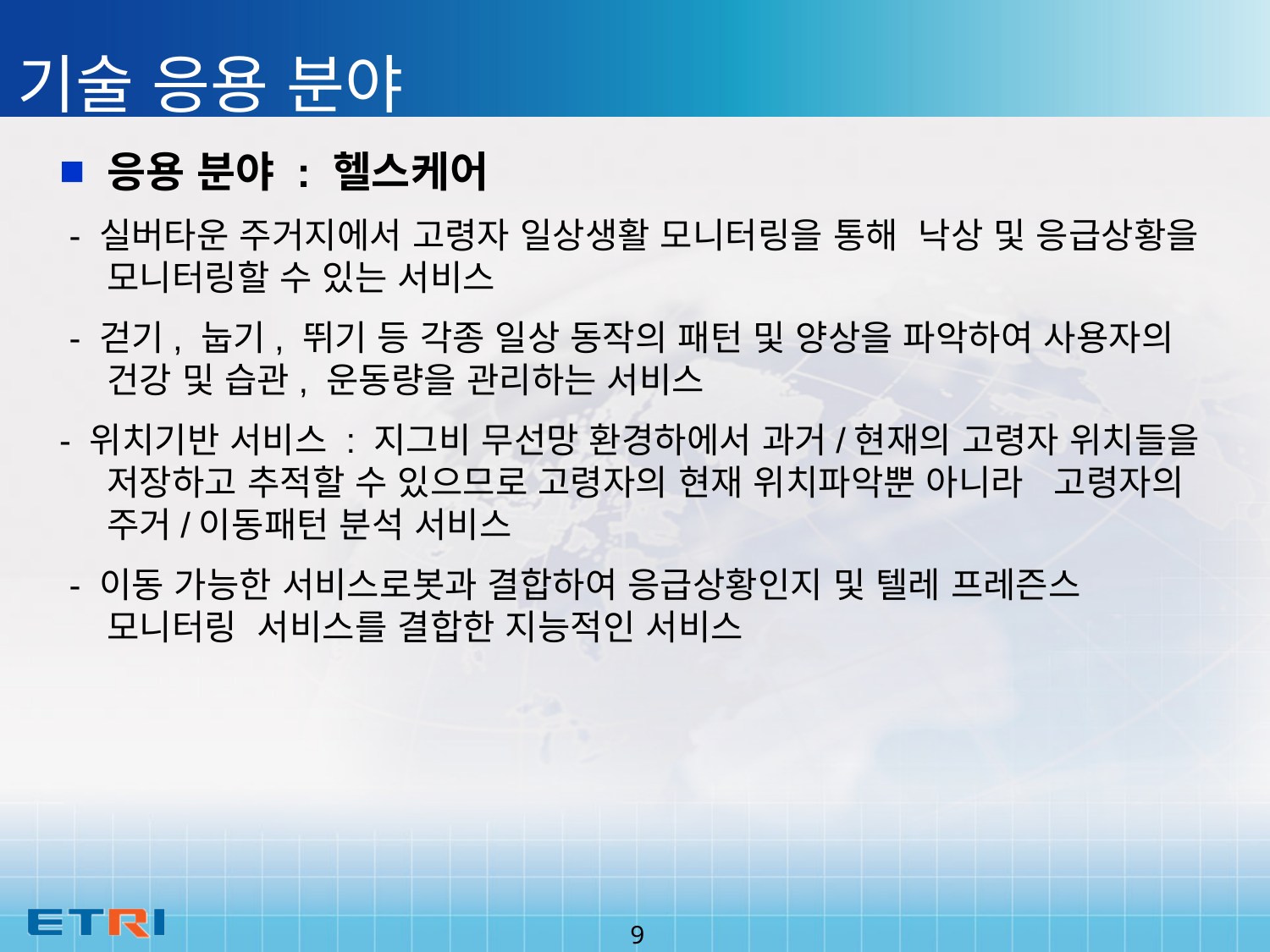

기술 응용 분야
응용 분야 : 헬스케어
 - 실버타운 주거지에서 고령자 일상생활 모니터링을 통해  낙상 및 응급상황을 모니터링할 수 있는 서비스
 - 걷기, 눕기, 뛰기 등 각종 일상 동작의 패턴 및 양상을 파악하여 사용자의 건강 및 습관, 운동량을 관리하는 서비스
- 위치기반 서비스 : 지그비 무선망 환경하에서 과거/현재의 고령자 위치들을 저장하고 추적할 수 있으므로 고령자의 현재 위치파악뿐 아니라   고령자의 주거/이동패턴 분석 서비스
 - 이동 가능한 서비스로봇과 결합하여 응급상황인지 및 텔레 프레즌스 모니터링  서비스를 결합한 지능적인 서비스